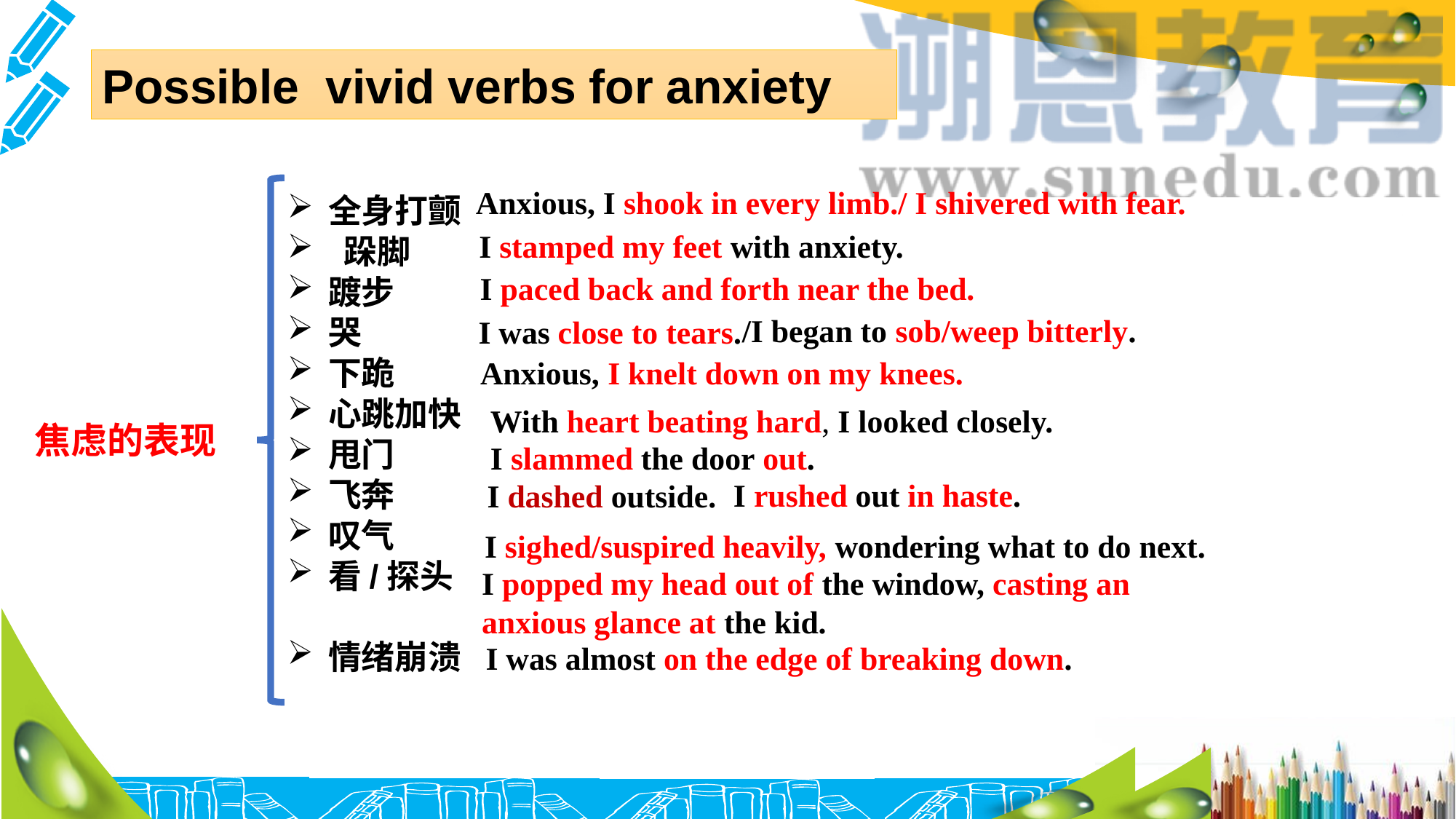

Possible  vivid verbs for anxiety

Anxious, I shook in every limb./ I shivered with fear.
全身打颤
 跺脚
踱步
哭
下跪
心跳加快
甩门
飞奔
叹气
看/探头

情绪崩溃
I stamped my feet with anxiety.
I paced back and forth near the bed.
/I began to sob/weep bitterly.
I was close to tears.
Anxious, I knelt down on my knees.
With heart beating hard, I looked closely.
焦虑的表现
 I slammed the door out.
I rushed out in haste.
I dashed outside.
I sighed/suspired heavily, wondering what to do next.
I popped my head out of the window, casting an anxious glance at the kid.
I was almost on the edge of breaking down.